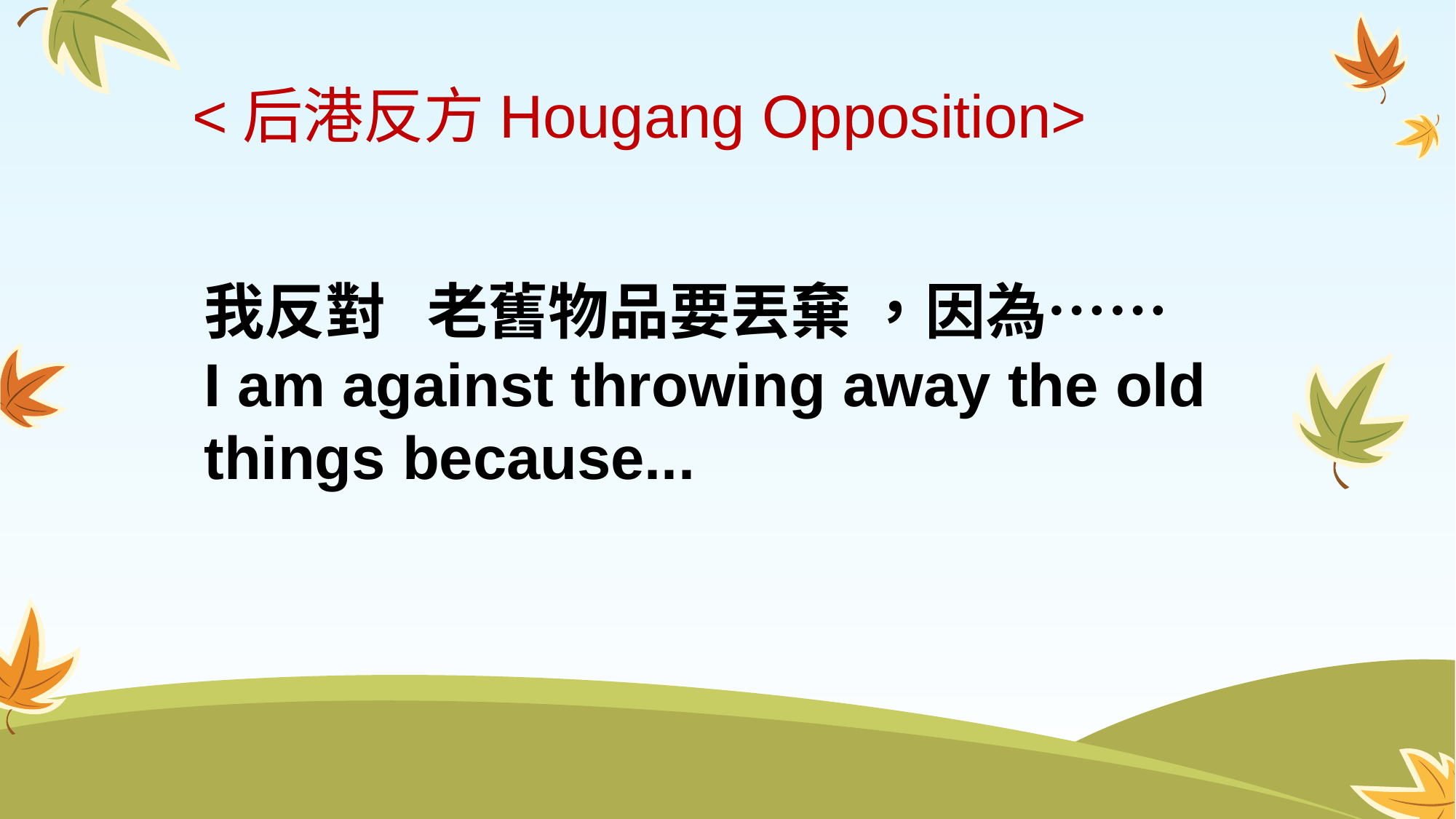

<后港反方Hougang Opposition>
我反對   老舊物品要丟棄 ，因為……
I am against throwing away the old things because...